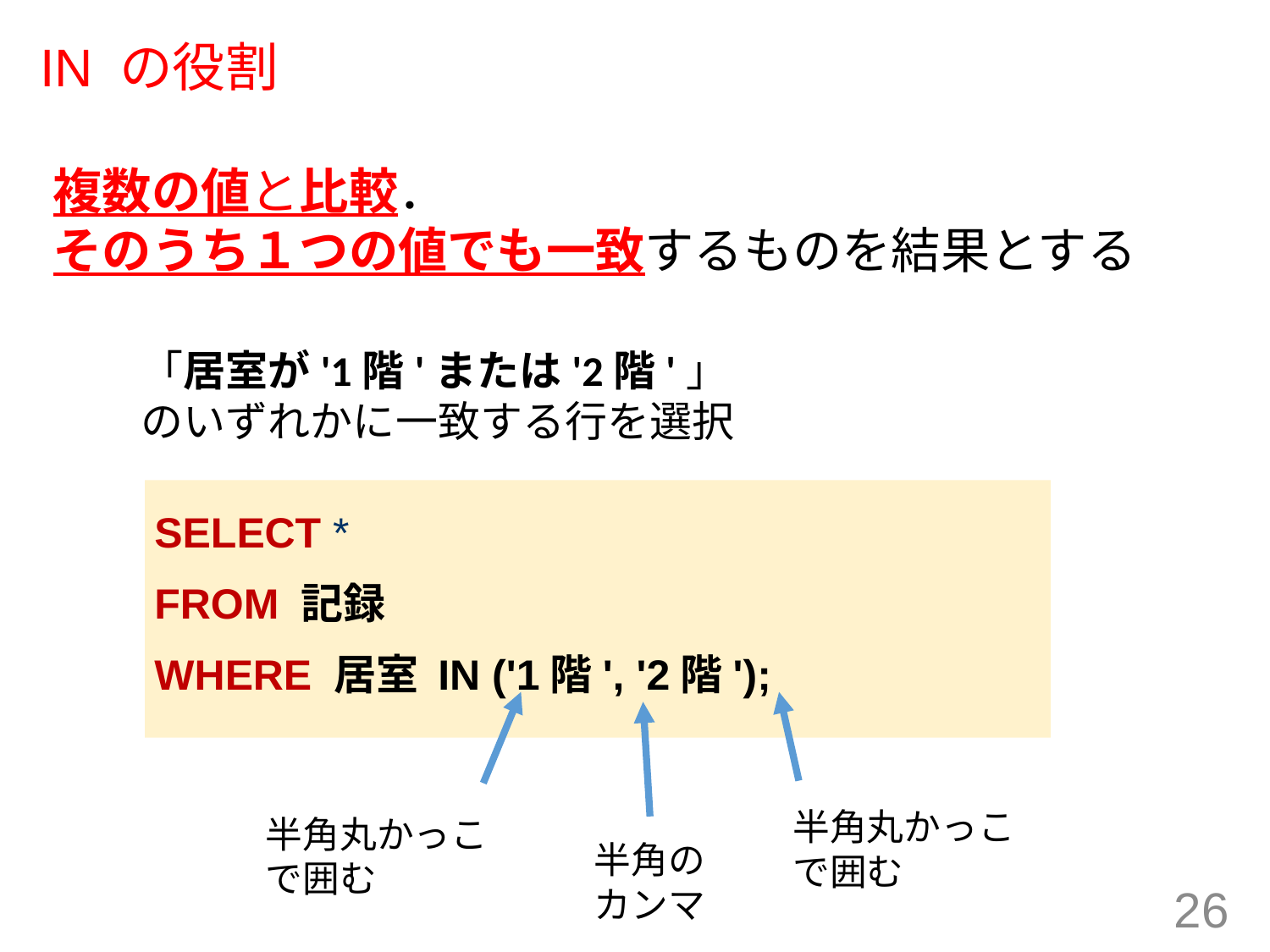

# IN の役割
複数の値と比較．
そのうち１つの値でも一致するものを結果とする
「居室が'1階'または'2階'」のいずれかに一致する行を選択
SELECT *
FROM 記録
WHERE 居室 IN ('1階', '2階');

半角丸かっこ
で囲む
半角丸かっこ
で囲む
半角の
カンマ
26